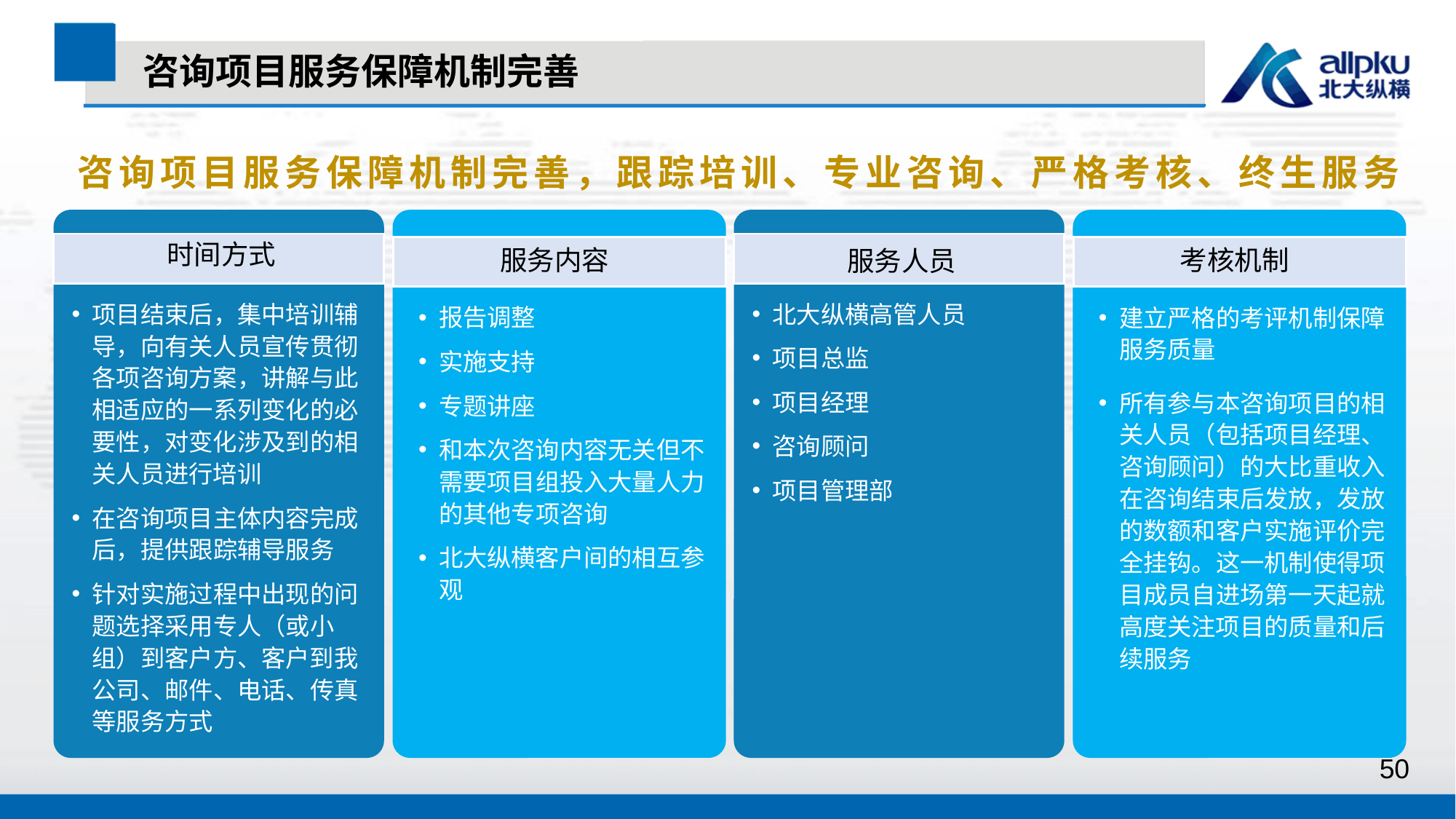

咨询项目服务保障机制完善
咨询项目服务保障机制完善，跟踪培训、专业咨询、严格考核、终生服务

时间方式

服务内容
考核机制
服务人员
项目结束后，集中培训辅导，向有关人员宣传贯彻各项咨询方案，讲解与此相适应的一系列变化的必要性，对变化涉及到的相关人员进行培训
在咨询项目主体内容完成后，提供跟踪辅导服务
针对实施过程中出现的问题选择采用专人（或小组）到客户方、客户到我公司、邮件、电话、传真等服务方式
北大纵横高管人员
项目总监
项目经理
咨询顾问
项目管理部
报告调整
实施支持
专题讲座
和本次咨询内容无关但不需要项目组投入大量人力的其他专项咨询
北大纵横客户间的相互参观
建立严格的考评机制保障服务质量
所有参与本咨询项目的相关人员（包括项目经理、咨询顾问）的大比重收入在咨询结束后发放，发放的数额和客户实施评价完全挂钩。这一机制使得项目成员自进场第一天起就高度关注项目的质量和后续服务